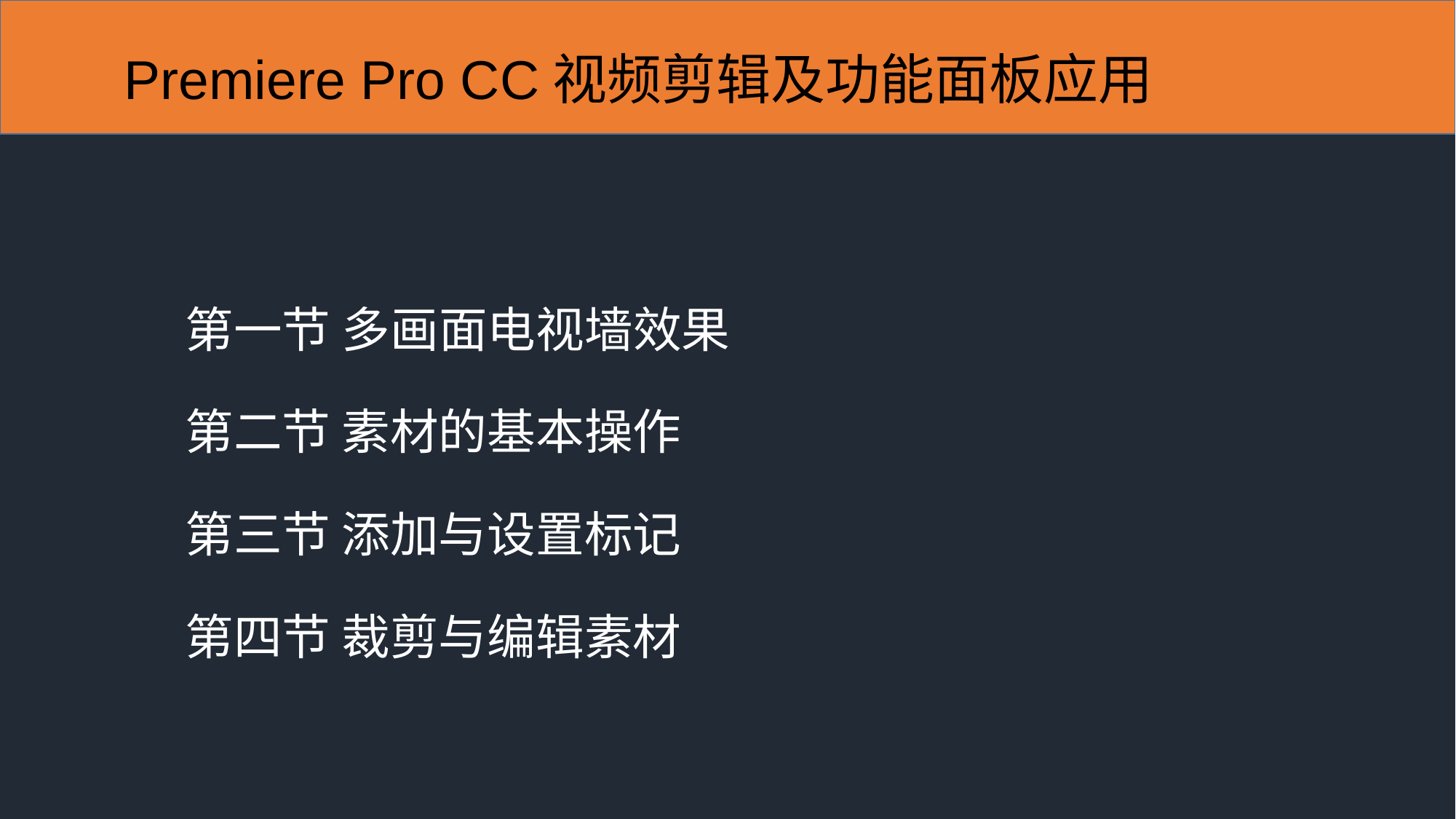

# Premiere Pro CC视频剪辑及功能面板应用
第一节 多画面电视墙效果
第二节 素材的基本操作
第三节 添加与设置标记
第四节 裁剪与编辑素材